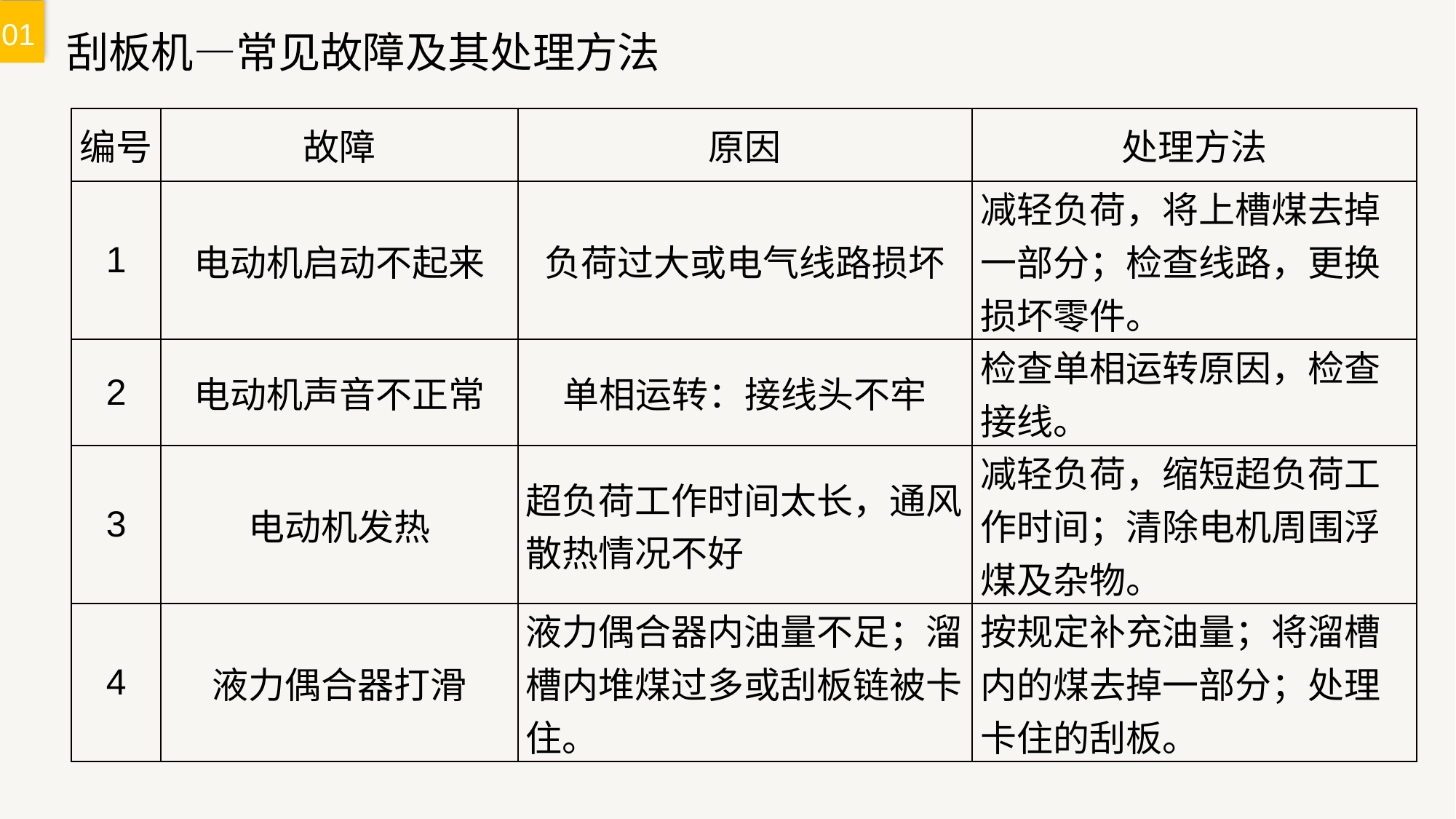

刮板机—常见故障及其处理方法
01
| 编号 | 故障 | 原因 | 处理方法 |
| --- | --- | --- | --- |
| 1 | 电动机启动不起来 | 负荷过大或电气线路损坏 | 减轻负荷，将上槽煤去掉一部分；检查线路，更换损坏零件。 |
| 2 | 电动机声音不正常 | 单相运转：接线头不牢 | 检查单相运转原因，检查接线。 |
| 3 | 电动机发热 | 超负荷工作时间太长，通风散热情况不好 | 减轻负荷，缩短超负荷工作时间；清除电机周围浮煤及杂物。 |
| 4 | 液力偶合器打滑 | 液力偶合器内油量不足；溜槽内堆煤过多或刮板链被卡住。 | 按规定补充油量；将溜槽内的煤去掉一部分；处理卡住的刮板。 |